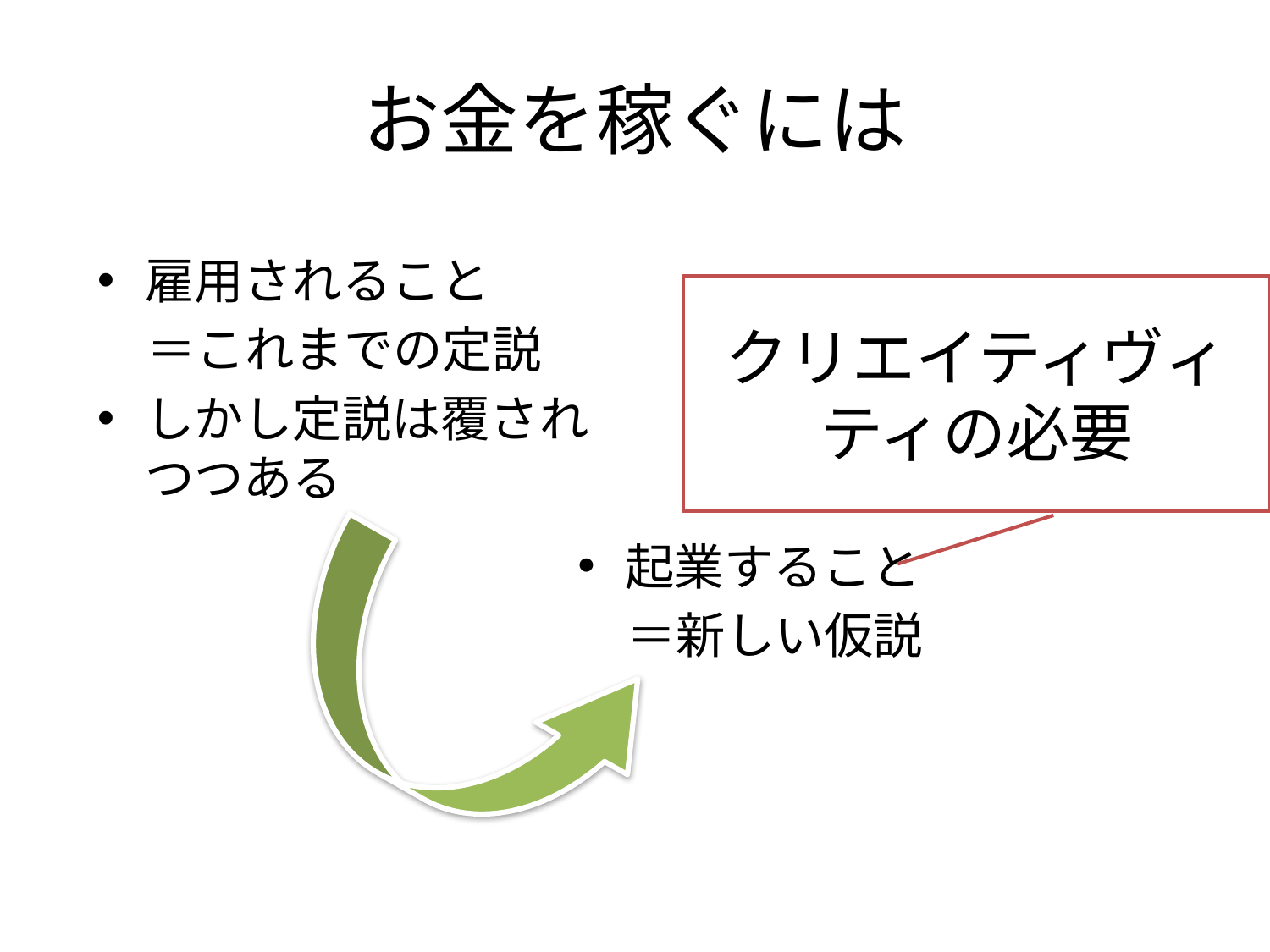

# お金を稼ぐには

雇用されること
　＝これまでの定説
しかし定説は覆されつつある
クリエイティヴィティの必要

起業すること
　＝新しい仮説